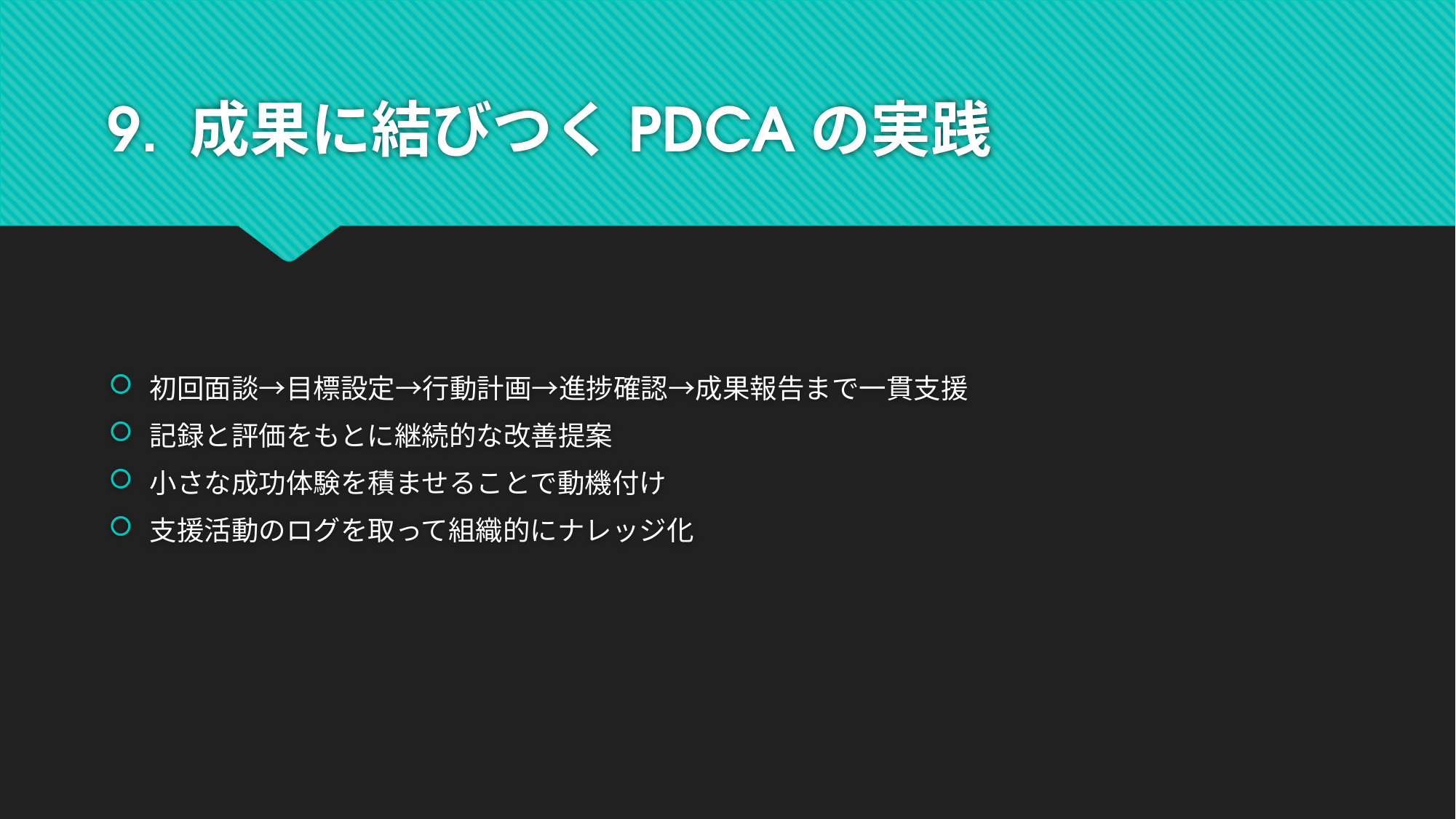

# 9. 成果に結びつくPDCAの実践
初回面談→目標設定→行動計画→進捗確認→成果報告まで一貫支援
記録と評価をもとに継続的な改善提案
小さな成功体験を積ませることで動機付け
支援活動のログを取って組織的にナレッジ化